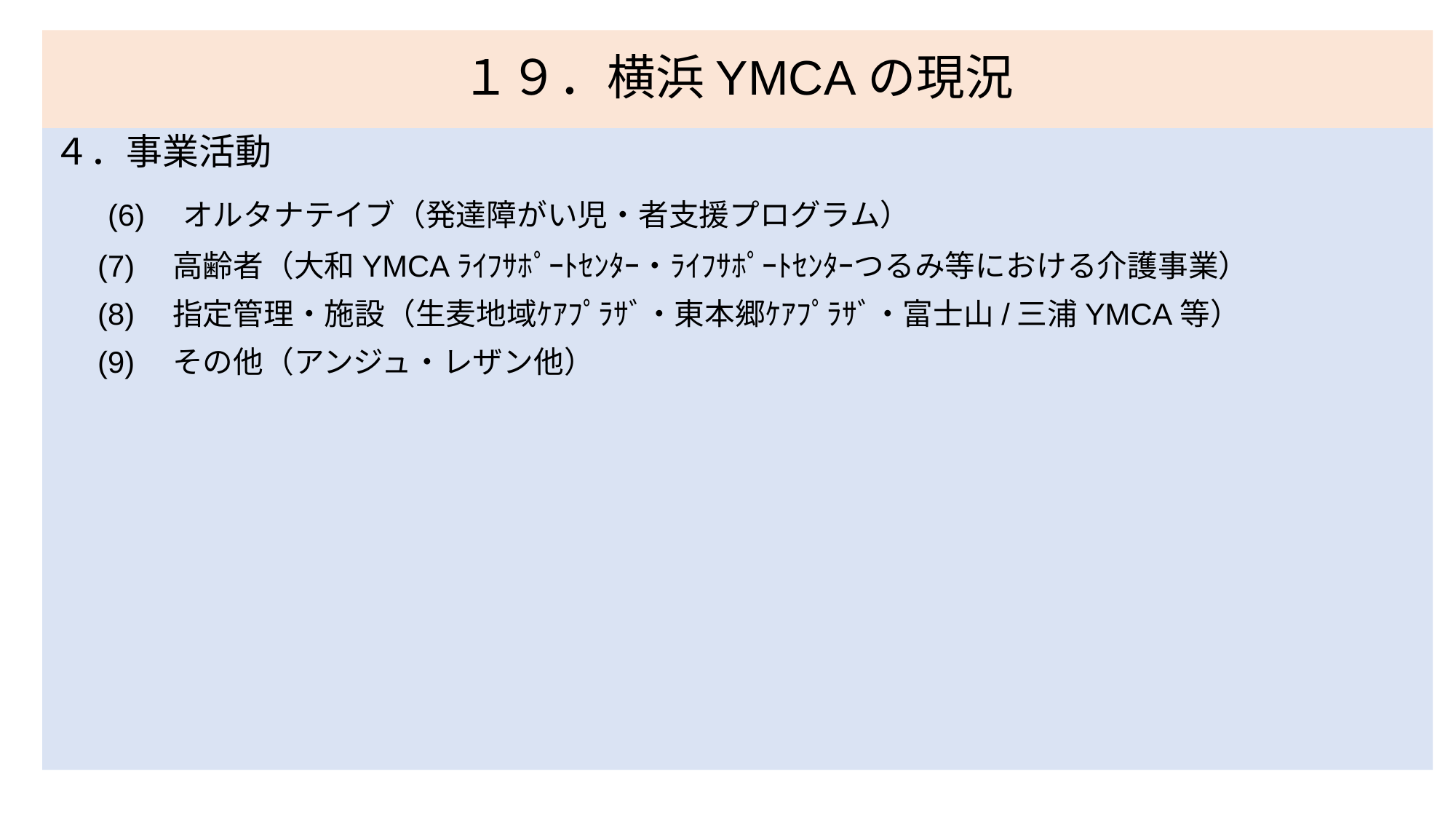

１９．横浜YMCAの現況
４．事業活動
　(6)　オルタナテイブ（発達障がい児・者支援プログラム）
　 (7)　高齢者（大和YMCAﾗｲﾌｻﾎﾟｰﾄｾﾝﾀｰ・ﾗｲﾌｻﾎﾟｰﾄｾﾝﾀｰつるみ等における介護事業）
　 (8)　指定管理・施設（生麦地域ｹｱﾌﾟﾗｻﾞ・東本郷ｹｱﾌﾟﾗｻﾞ・富士山/三浦YMCA等）
　 (9)　その他（アンジュ・レザン他）